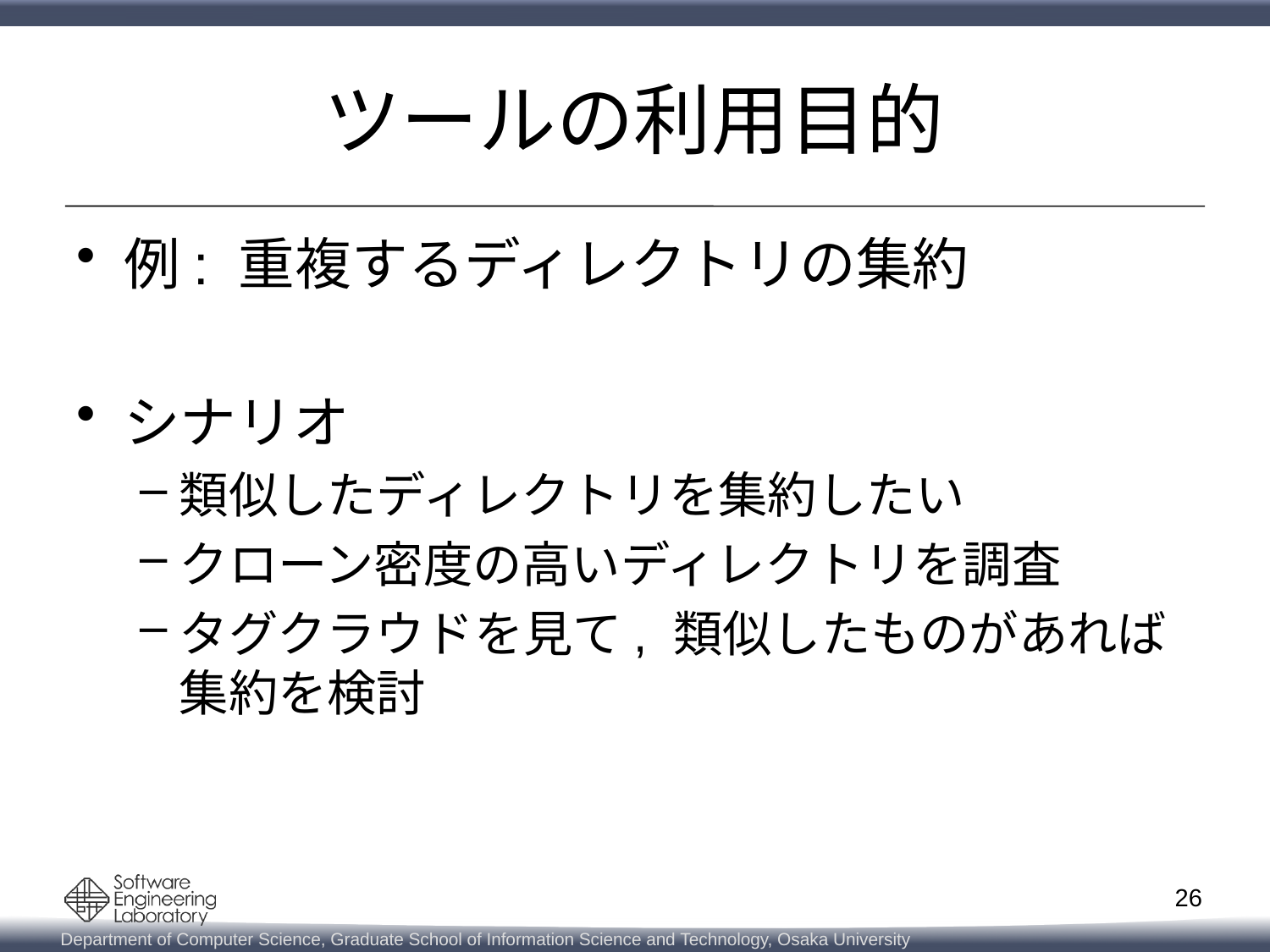

# ツールの利用目的
例: 重複するディレクトリの集約

シナリオ
類似したディレクトリを集約したい
クローン密度の高いディレクトリを調査
タグクラウドを見て, 類似したものがあれば集約を検討

26